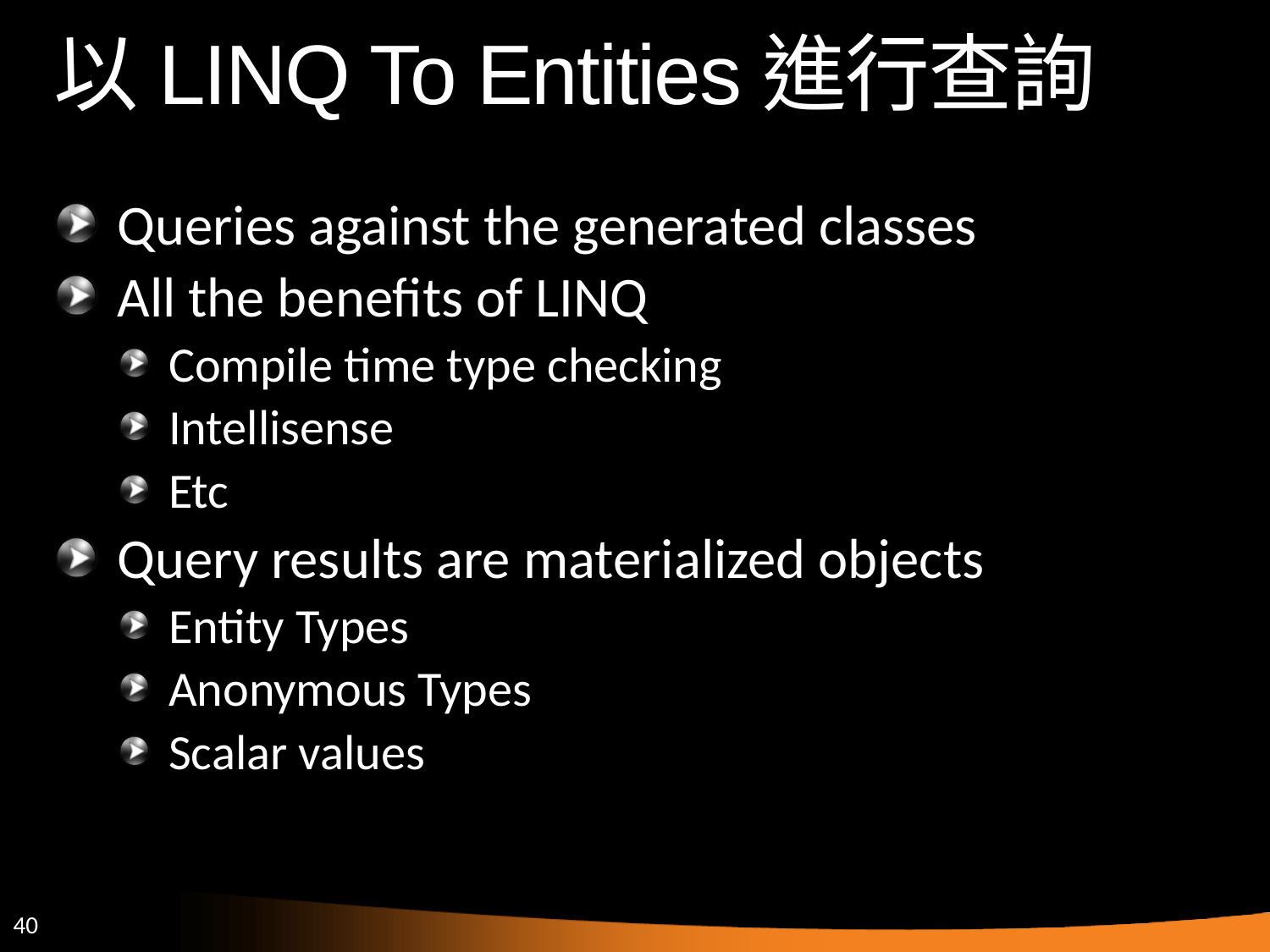

# 以LINQ To Entities進行查詢
Queries against the generated classes
All the benefits of LINQ
Compile time type checking
Intellisense
Etc
Query results are materialized objects
Entity Types
Anonymous Types
Scalar values